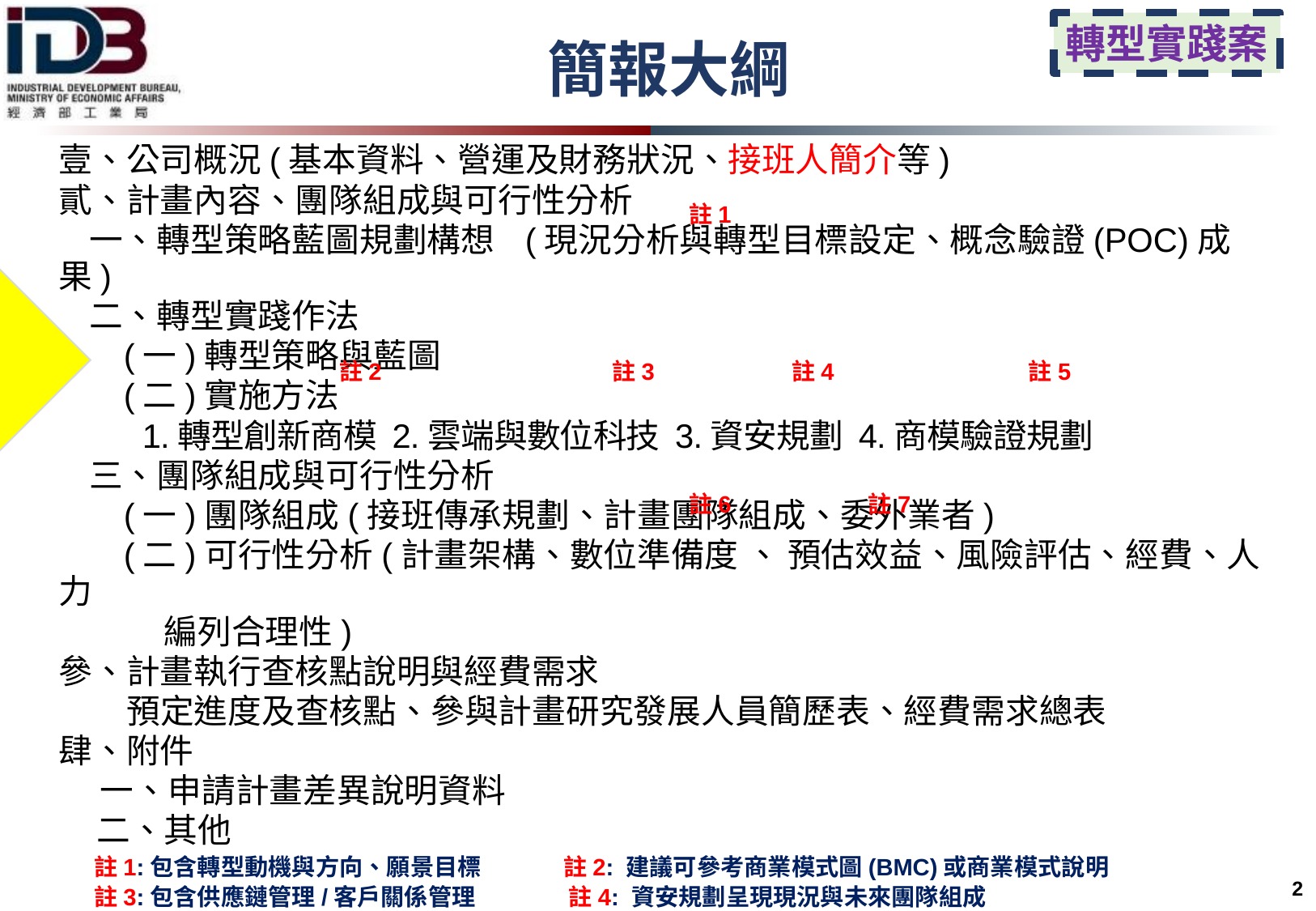

轉型實踐案
簡報大綱
壹、公司概況(基本資料、營運及財務狀況、接班人簡介等)
貳、計畫內容、團隊組成與可行性分析
   一、轉型策略藍圖規劃構想   (現況分析與轉型目標設定、概念驗證(POC)成果)
   二、轉型實踐作法
       (一)轉型策略與藍圖
       (二)實施方法
         1.轉型創新商模 2.雲端與數位科技 3.資安規劃 4.商模驗證規劃
   三、團隊組成與可行性分析
       (一)團隊組成(接班傳承規劃、計畫團隊組成、委外業者)
       (二)可行性分析(計畫架構、數位準備度 、 預估效益、風險評估、經費、人力
             編列合理性)
參、計畫執行查核點說明與經費需求
        預定進度及查核點、參與計畫研究發展人員簡歷表、經費需求總表
肆、附件
     一、申請計畫差異說明資料
    二、其他
註1:包含轉型動機與方向、願景目標               註2: 建議可參考商業模式圖(BMC)或商業模式說明
註3:包含供應鏈管理/客戶關係管理                 註4: 資安規劃呈現現況與未來團隊組成
註5:包含建置範疇與必要效益達成                   註6: 數位準備度(可以圖或表說明)
註7: 須呈現計畫期程內(110-111年)的具體效益及結束後三年(112-114年)的預期效益

本頁列舉項目為簡報必備內容，可增加，並請參考註解納入簡報。
不限制格式，
建議統一字體
註1
註4
註5
註2
註3
註7
註6
 2